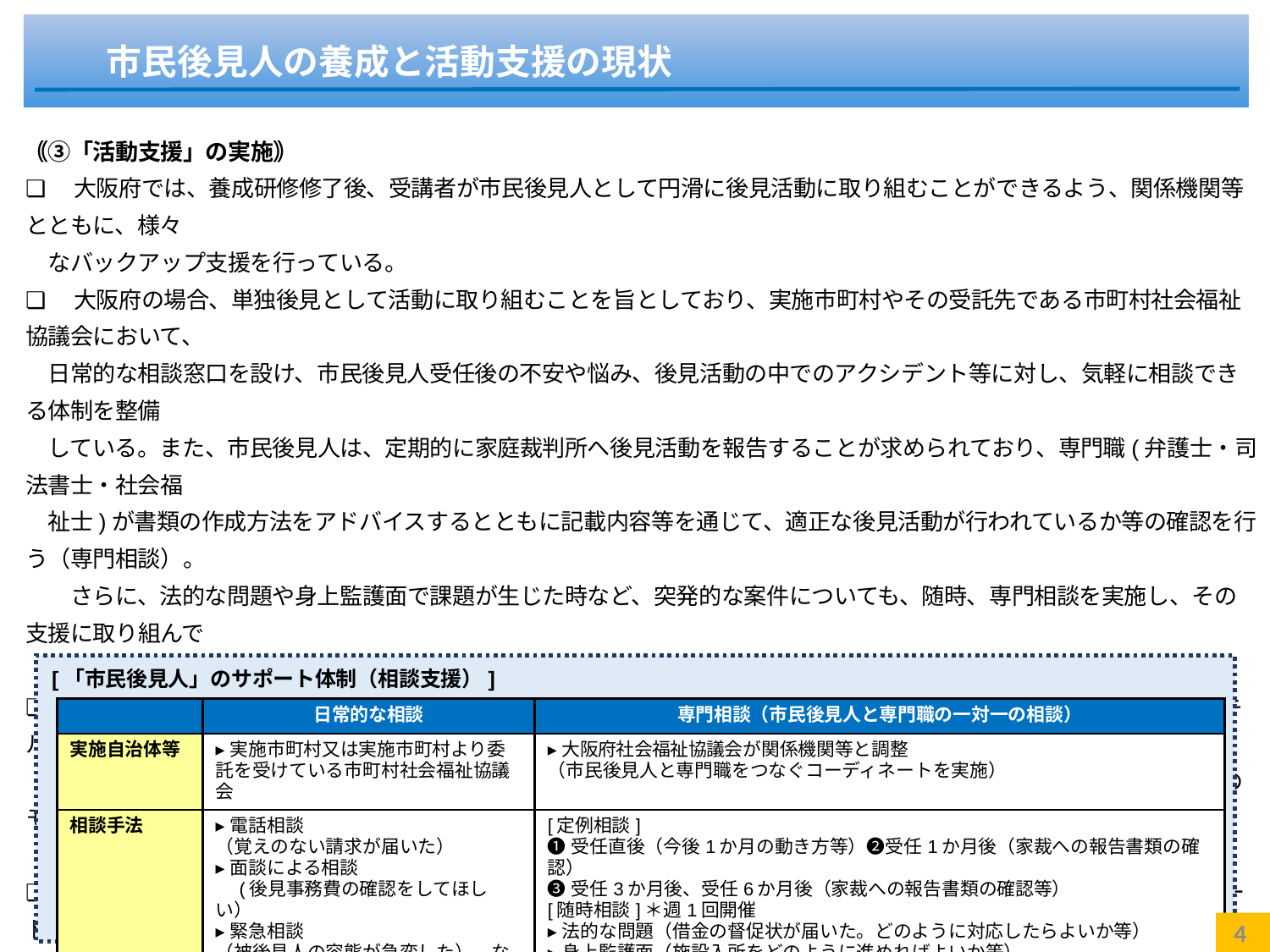

市民後見人の養成と活動支援の現状
｟③「活動支援」の実施｠
❏　大阪府では、養成研修修了後、受講者が市民後見人として円滑に後見活動に取り組むことができるよう、関係機関等とともに、様々
　なバックアップ支援を行っている。
❏　大阪府の場合、単独後見として活動に取り組むことを旨としており、実施市町村やその受託先である市町村社会福祉協議会において、
　日常的な相談窓口を設け、市民後見人受任後の不安や悩み、後見活動の中でのアクシデント等に対し、気軽に相談できる体制を整備
　している。また、市民後見人は、定期的に家庭裁判所へ後見活動を報告することが求められており、専門職(弁護士・司法書士・社会福
　祉士)が書類の作成方法をアドバイスするとともに記載内容等を通じて、適正な後見活動が行われているか等の確認を行う（専門相談）。
　　さらに、法的な問題や身上監護面で課題が生じた時など、突発的な案件についても、随時、専門相談を実施し、その支援に取り組んで
　いる。
❏　一方、バンク登録を行ったとしてもすぐに受任できるものではないが、いつでも受任できる体制を整え、必要なスキル・ノウハウの習得を深
　めるため、定期的にバンク登録者向けの研修会（年8回）を実施している。こうした取組みを通じて、バンク登録者のモチベーションの維
　持・向上を図っている。
❏　このように活動支援では、市民後見人の活動を、専門職をはじめ、様々な関係機関が連携しながら、全面的にサポートしている。そし
　て、この充実した支援体制があるからこそ、大阪家庭裁判所から、“市民後見人の選任”という信頼を得てきたものと考えている。

[「市民後見人」のサポート体制（相談支援）]
|  | 日常的な相談 | 専門相談（市民後見人と専門職の一対一の相談） |
| --- | --- | --- |
| 実施自治体等 | ▸実施市町村又は実施市町村より委託を受けている市町村社会福祉協議会 | ▸大阪府社会福祉協議会が関係機関等と調整 （市民後見人と専門職をつなぐコーディネートを実施） |
| 相談手法 | ▸電話相談 （覚えのない請求が届いた） ▸面談による相談 　(後見事務費の確認をしてほしい） ▸緊急相談 （被後見人の容態が急変した）　など | [定例相談] ❶受任直後（今後1か月の動き方等）❷受任1か月後（家裁への報告書類の確認） ❸受任3か月後、受任6か月後（家裁への報告書類の確認等） [随時相談]＊週1回開催 ▸法的な問題（借金の督促状が届いた。どのように対応したらよいか等） ▸身上監護面（施設入所をどのように進めればよいか等） |
4